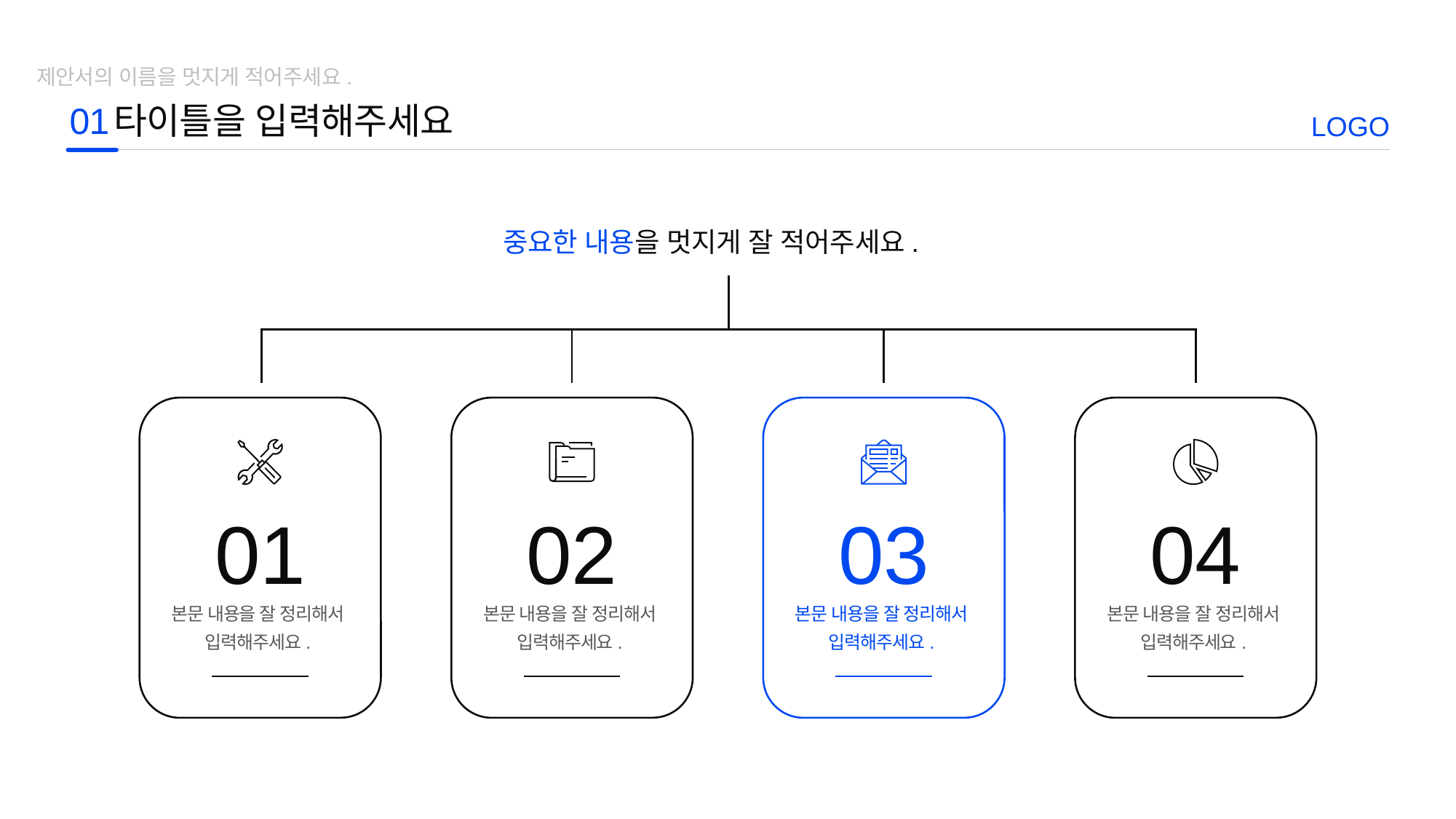

제안서의 이름을 멋지게 적어주세요.
01
타이틀을 입력해주세요
LOGO
중요한 내용을 멋지게 잘 적어주세요.

01
02
03
04
본문 내용을 잘 정리해서
입력해주세요.
본문 내용을 잘 정리해서
입력해주세요.
본문 내용을 잘 정리해서
입력해주세요.
본문 내용을 잘 정리해서
입력해주세요.